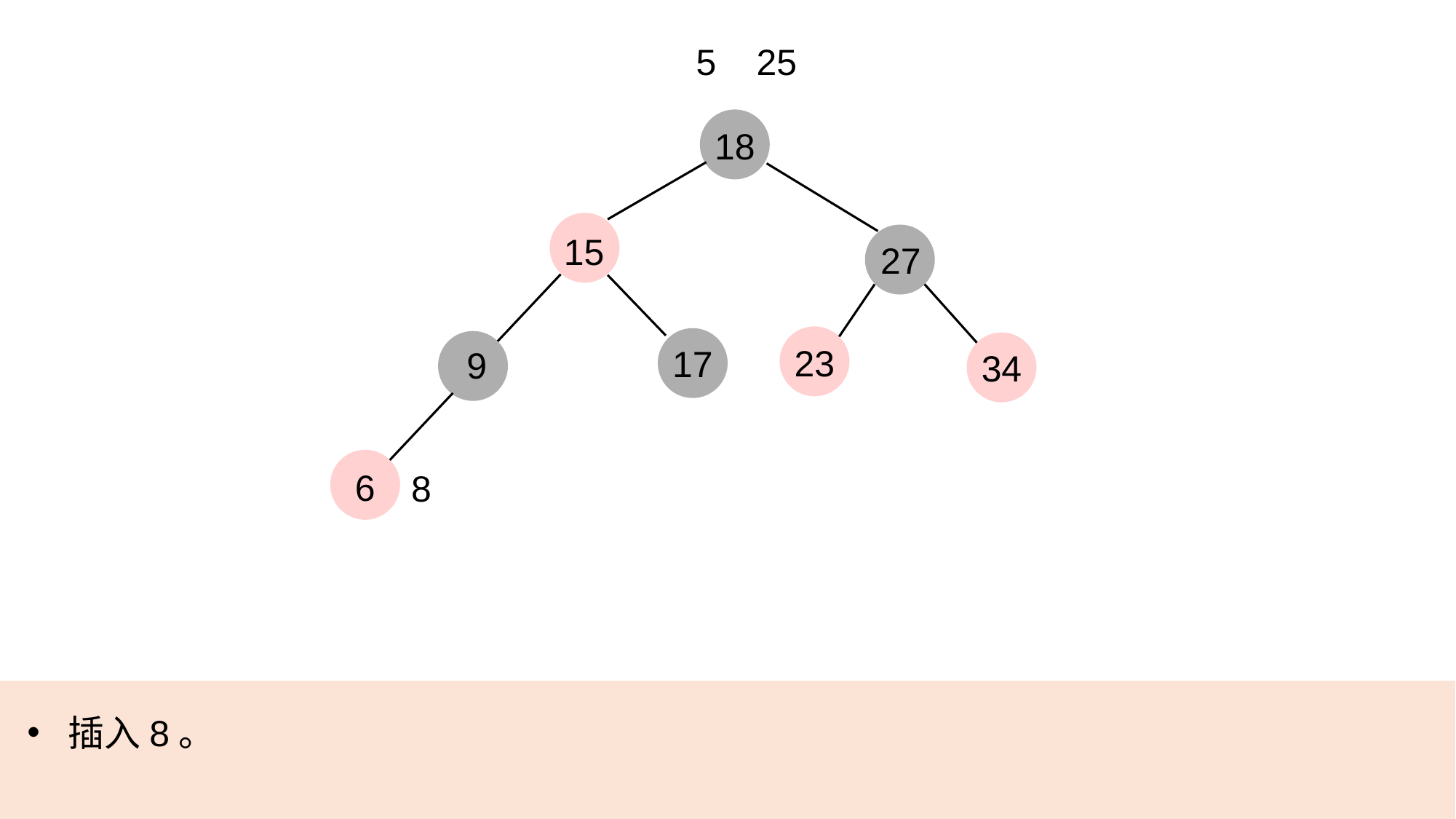

5
25

18

15

27

23
17
9
34

6
8

插入8。